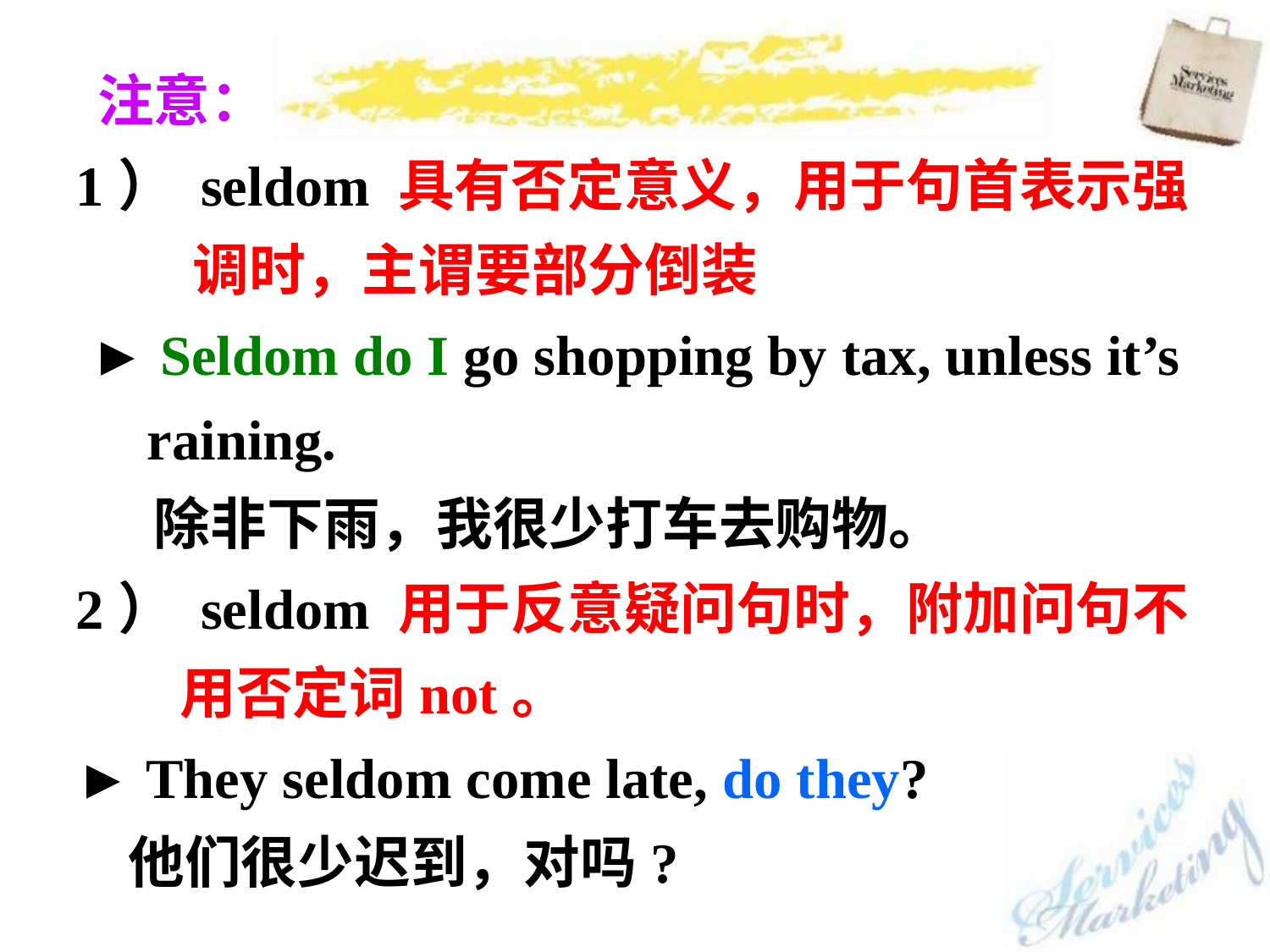

注意：
1） seldom 具有否定意义，用于句首表示强
        调时，主谓要部分倒装
 ► Seldom do I go shopping by tax, unless it’s
     raining.
     除非下雨，我很少打车去购物。
2） seldom 用于反意疑问句时，附加问句不
       用否定词not。
► They seldom come late, do they?
   他们很少迟到，对吗?